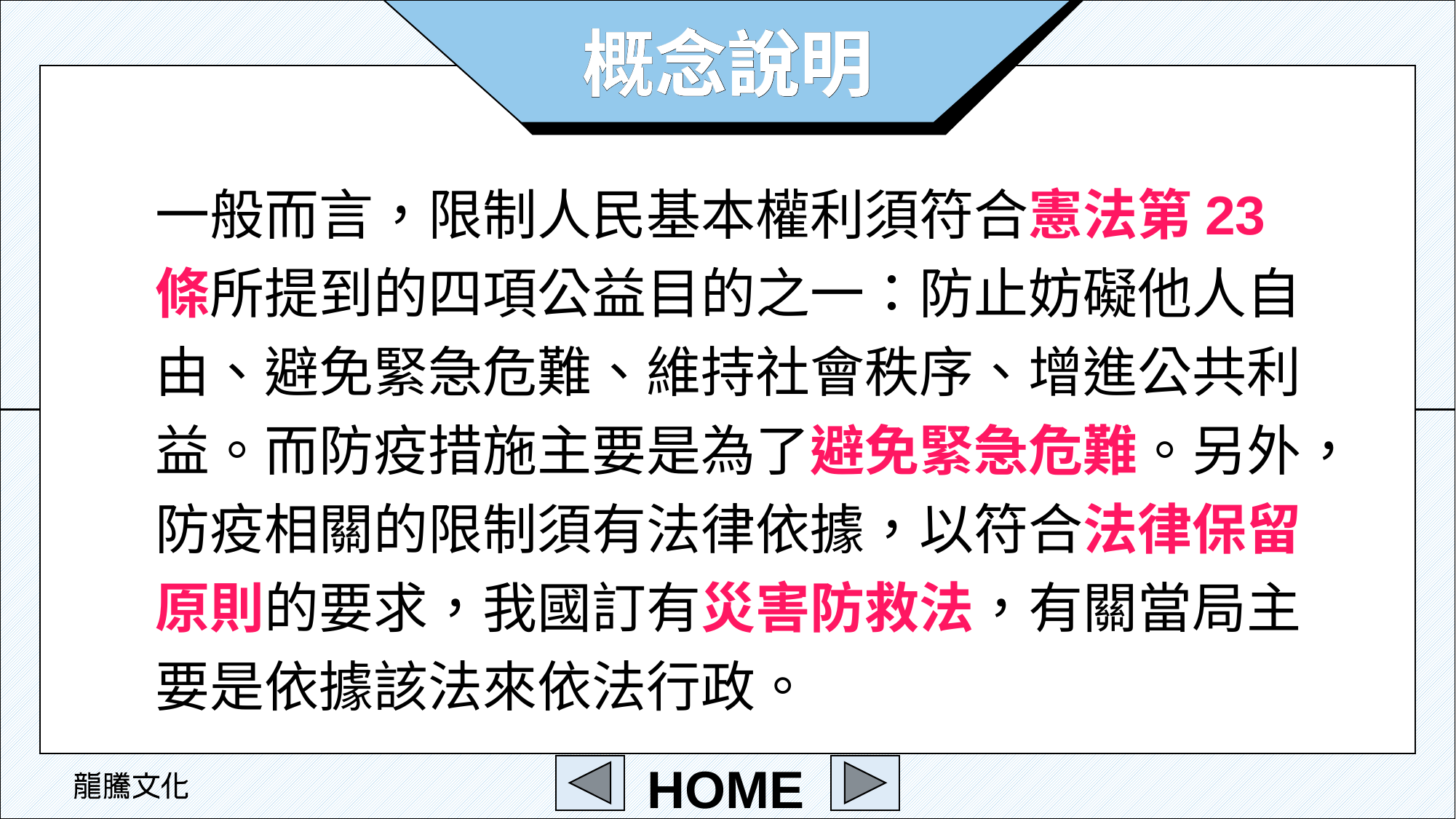

一般而言，限制人民基本權利須符合憲法第23條所提到的四項公益目的之一：防止妨礙他人自由、避免緊急危難、維持社會秩序、增進公共利益。而防疫措施主要是為了避免緊急危難。另外，防疫相關的限制須有法律依據，以符合法律保留原則的要求，我國訂有災害防救法，有關當局主要是依據該法來依法行政。